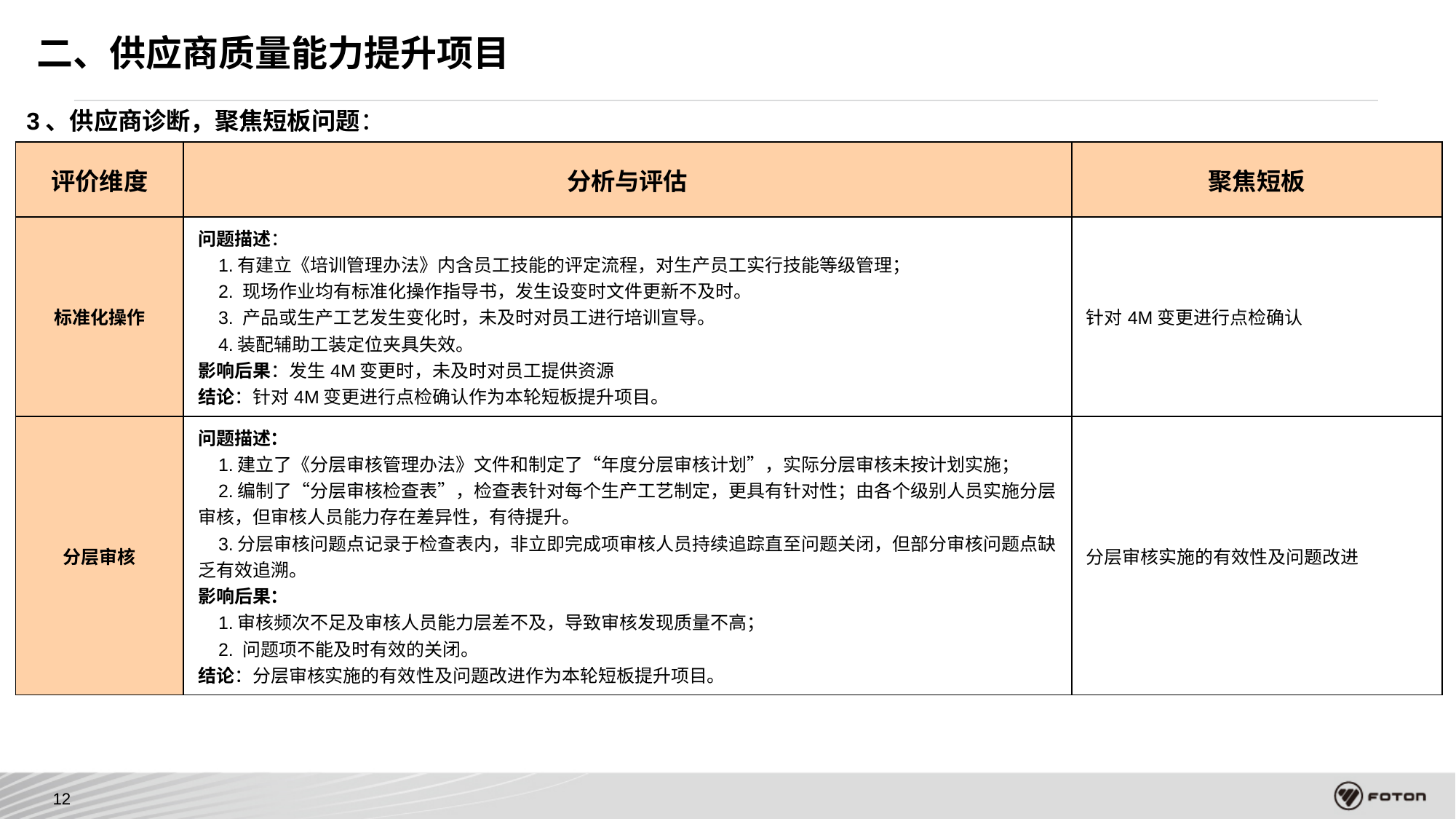

二、供应商质量能力提升项目
3、供应商诊断，聚焦短板问题：
| 评价维度 | 分析与评估 | 聚焦短板 |
| --- | --- | --- |
| 标准化操作 | 问题描述： 1.有建立《培训管理办法》内含员工技能的评定流程，对生产员工实行技能等级管理； 2. 现场作业均有标准化操作指导书，发生设变时文件更新不及时。 3. 产品或生产工艺发生变化时，未及时对员工进行培训宣导。 4.装配辅助工装定位夹具失效。 影响后果：发生4M变更时，未及时对员工提供资源 结论：针对4M变更进行点检确认作为本轮短板提升项目。 | 针对4M变更进行点检确认 |
| 分层审核 | 问题描述： 1.建立了《分层审核管理办法》文件和制定了“年度分层审核计划”，实际分层审核未按计划实施； 2.编制了“分层审核检查表”，检查表针对每个生产工艺制定，更具有针对性；由各个级别人员实施分层审核，但审核人员能力存在差异性，有待提升。 3.分层审核问题点记录于检查表内，非立即完成项审核人员持续追踪直至问题关闭，但部分审核问题点缺乏有效追溯。 影响后果： 1.审核频次不足及审核人员能力层差不及，导致审核发现质量不高； 2. 问题项不能及时有效的关闭。 结论：分层审核实施的有效性及问题改进作为本轮短板提升项目。 | 分层审核实施的有效性及问题改进 |